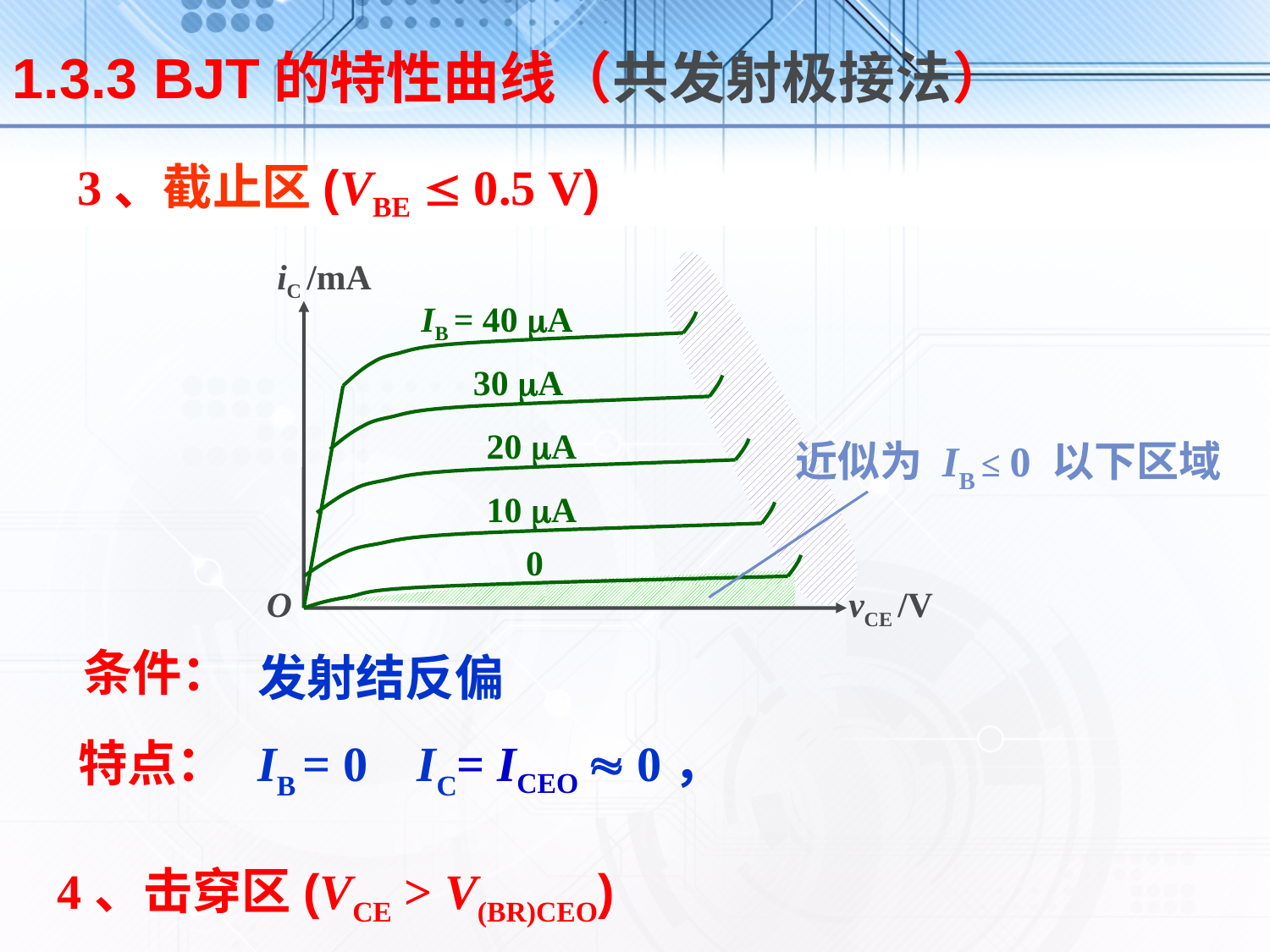

1.3.3 BJT的特性曲线（共发射极接法）

3、截止区(VBE ≤ 0.5 V)

iC /mA
IB = 40 μA

30 μA

20 μA

10 μA

0

O

vCE /V

近似为 IB ≤ 0 以下区域

条件：
发射结反偏
特点：
IB = 0    IC= ICEO ≈ 0，
4、击穿区(VCE > V(BR)CEO)